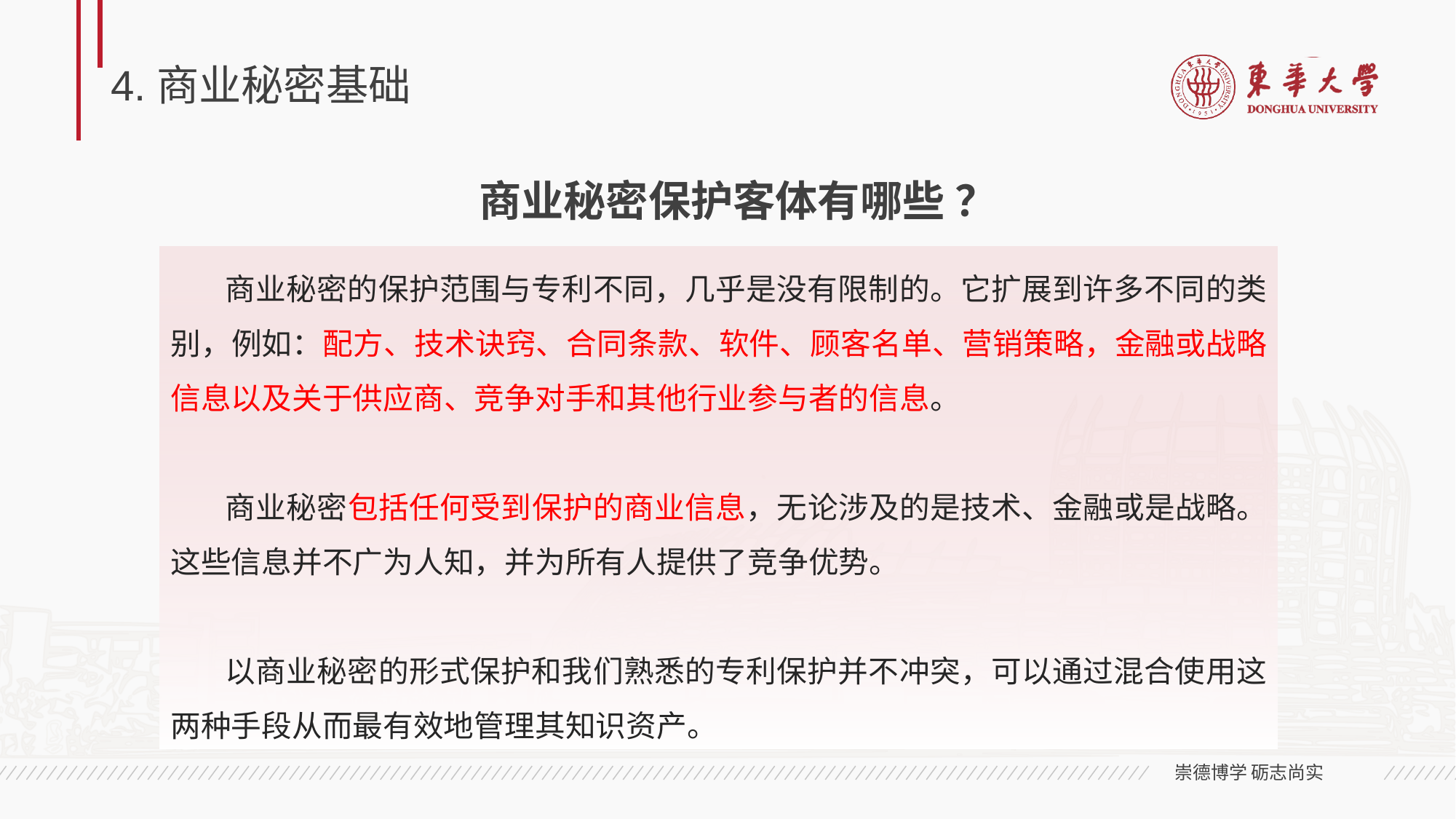

# 4.商业秘密基础
商业秘密保护客体有哪些 ？
商业秘密的保护范围与专利不同，几乎是没有限制的。它扩展到许多不同的类别，例如：配方、技术诀窍、合同条款、软件、顾客名单、营销策略，金融或战略信息以及关于供应商、竞争对手和其他行业参与者的信息。

商业秘密包括任何受到保护的商业信息，无论涉及的是技术、金融或是战略。这些信息并不广为人知，并为所有人提供了竞争优势。

以商业秘密的形式保护和我们熟悉的专利保护并不冲突，可以通过混合使用这两种手段从而最有效地管理其知识资产。